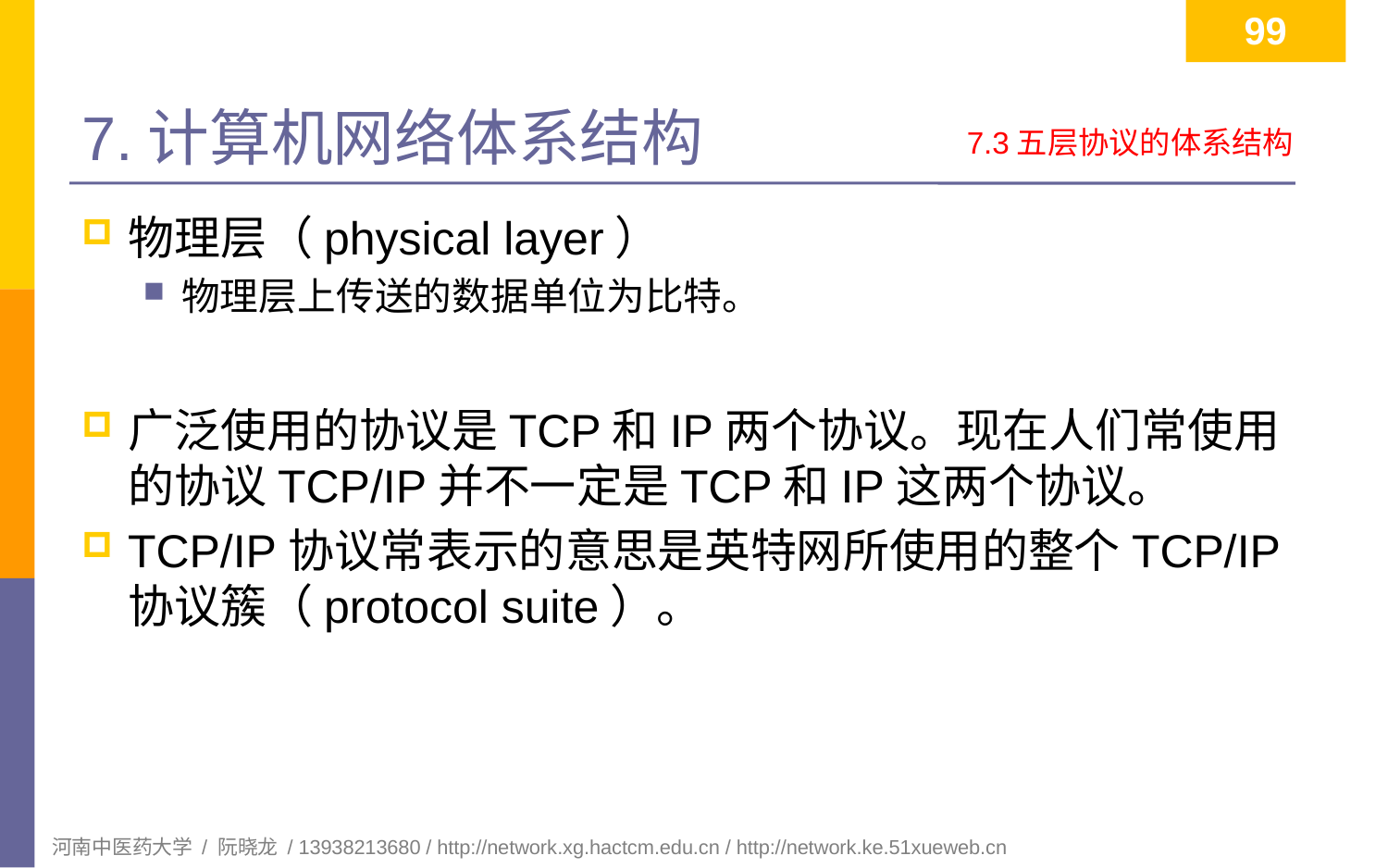

99
# 7.计算机网络体系结构
7.3五层协议的体系结构
物理层（physical layer）
物理层上传送的数据单位为比特。

广泛使用的协议是TCP和IP两个协议。现在人们常使用的协议TCP/IP并不一定是TCP和IP这两个协议。
TCP/IP协议常表示的意思是英特网所使用的整个TCP/IP协议簇（protocol suite）。